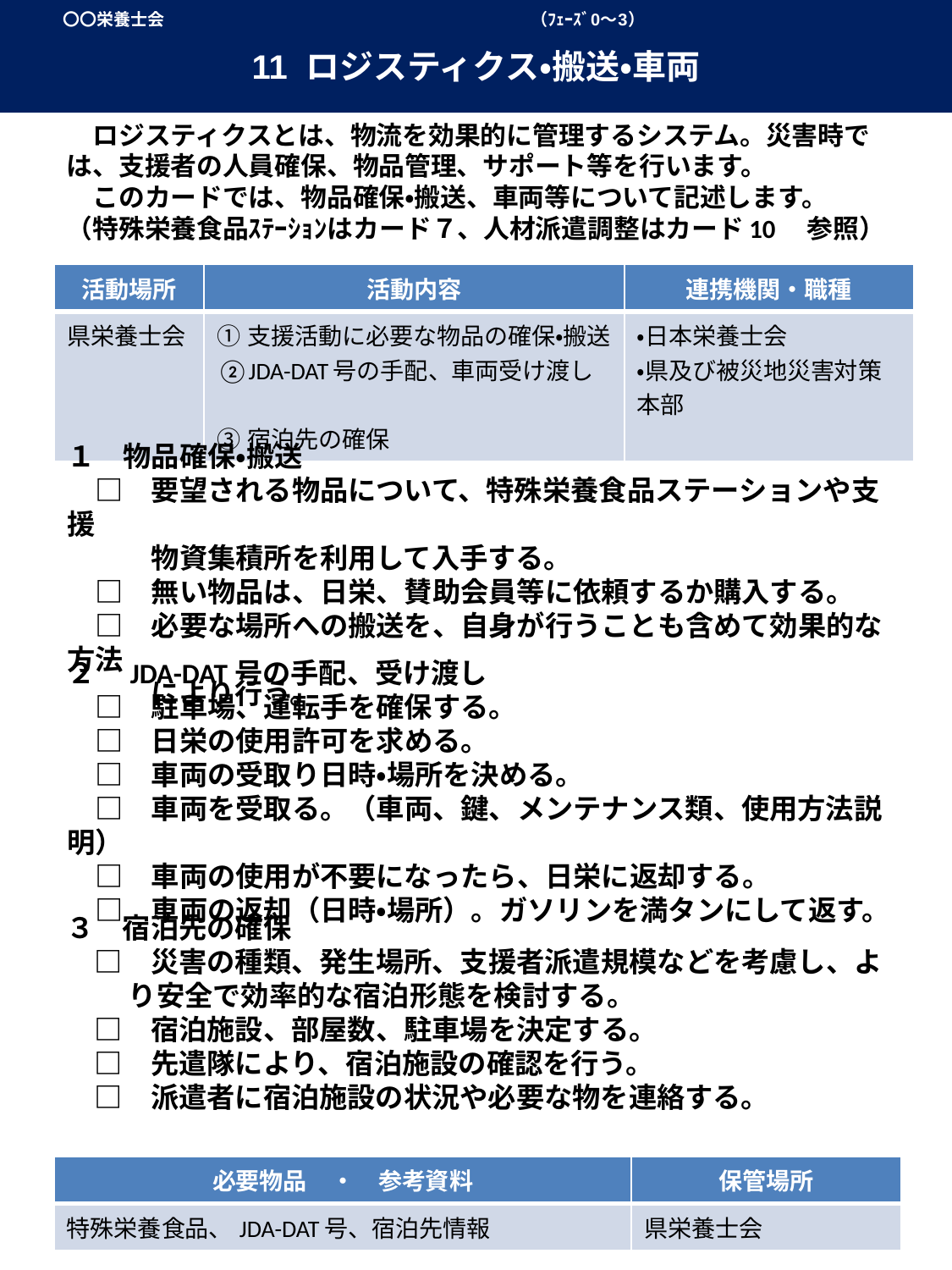

〇〇栄養士会　　                  　　　　　　　　　　　　　　       （ﾌｪｰｽﾞ0～3）

11　ロジスティクス・搬送・車両

　ロジスティクスとは、物流を効果的に管理するシステム。災害時では、支援者の人員確保、物品管理、サポート等を行います。
　このカードでは、物品確保・搬送、車両等について記述します。
（特殊栄養食品ｽﾃｰｼｮﾝはカード７、人材派遣調整はカード10　参照）

| 活動場所 | 活動内容 | 連携機関・職種 |
| --- | --- | --- |
| 県栄養士会 | ①支援活動に必要な物品の確保・搬送 ②JDA-DAT号の手配、車両受け渡し　 ③宿泊先の確保 | ・日本栄養士会 ・県及び被災地災害対策本部 |
１　物品確保・搬送
　□　要望される物品について、特殊栄養食品ステーションや支援
　　　物資集積所を利用して入手する。
　□　無い物品は、日栄、賛助会員等に依頼するか購入する。
　□　必要な場所への搬送を、自身が行うことも含めて効果的な方法
　　　により行う。
２　JDA-DAT号の手配、受け渡し
　□　駐車場、運転手を確保する。
　□　日栄の使用許可を求める。
　□　車両の受取り日時・場所を決める。
　□　車両を受取る。（車両、鍵、メンテナンス類、使用方法説明）
　□　車両の使用が不要になったら、日栄に返却する。
　□　車両の返却（日時・場所）。ガソリンを満タンにして返す。
３　宿泊先の確保
　□　災害の種類、発生場所、支援者派遣規模などを考慮し、より安全で効率的な宿泊形態を検討する。
　□　宿泊施設、部屋数、駐車場を決定する。
　□　先遣隊により、宿泊施設の確認を行う。
　□　派遣者に宿泊施設の状況や必要な物を連絡する。
| 必要物品　・　参考資料 | 保管場所 |
| --- | --- |
| 特殊栄養食品、JDA-DAT号、宿泊先情報 | 県栄養士会 |